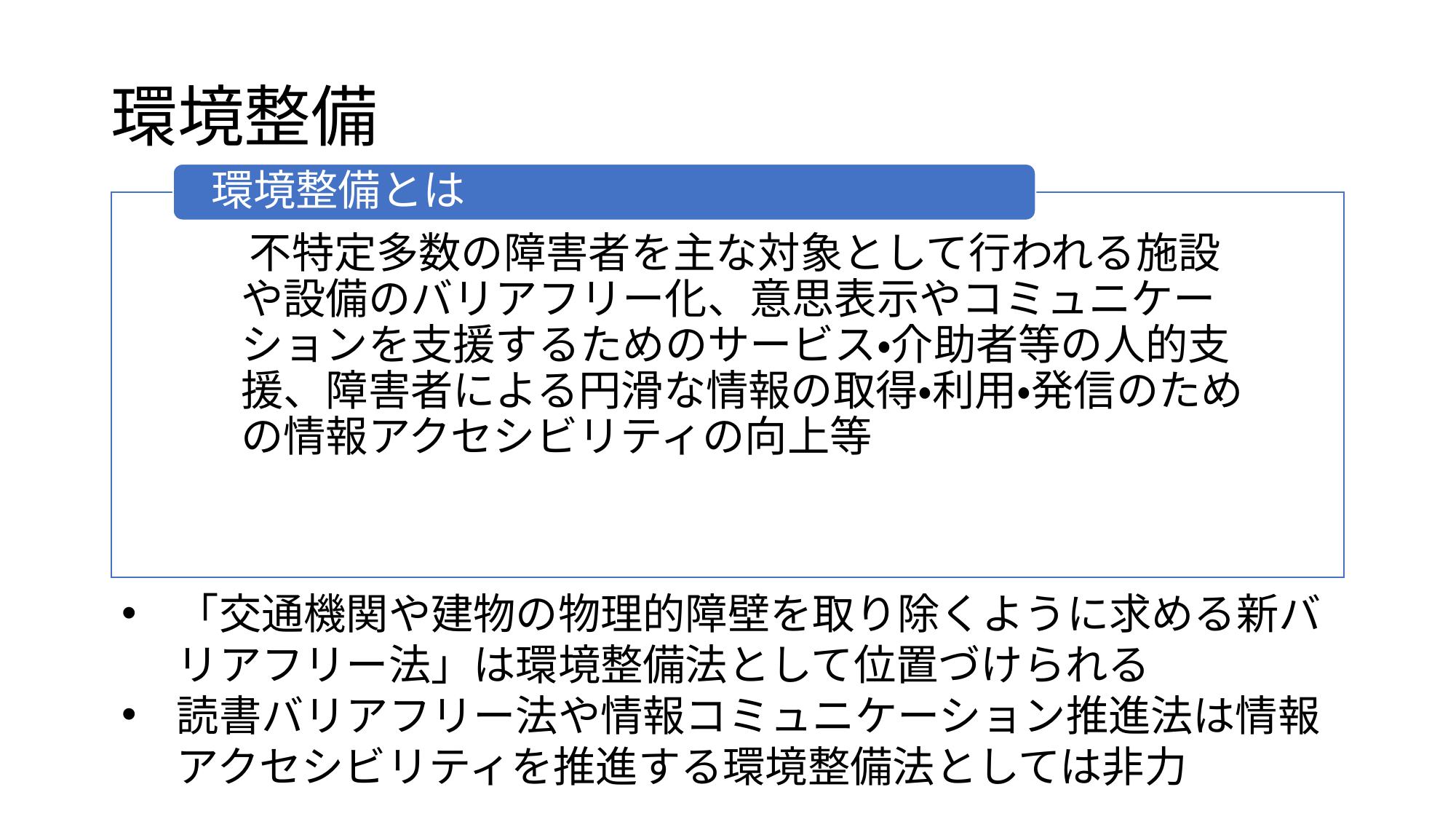

# 環境整備
　不特定多数の障害者を主な対象として行われる施設や設備のバリアフリー化、意思表示やコミュニケーションを支援するためのサービス・介助者等の人的支援、障害者による円滑な情報の取得・利用・発信のための情報アクセシビリティの向上等
環境整備とは
「交通機関や建物の物理的障壁を取り除くように求める新バリアフリー法」は環境整備法として位置づけられる
読書バリアフリー法や情報コミュニケーション推進法は情報アクセシビリティを推進する環境整備法としては非力